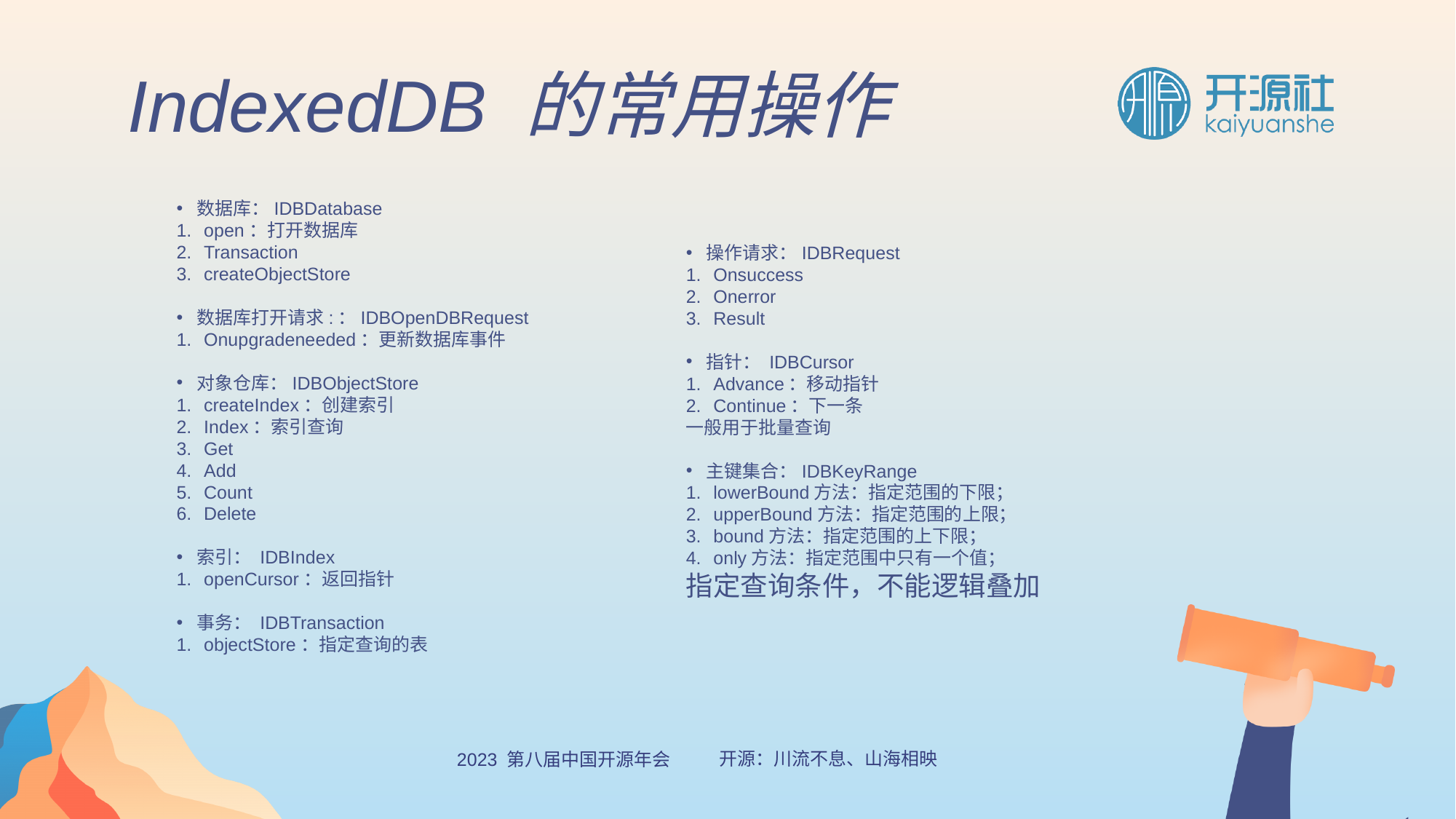

IndexedDB 的常用操作
数据库：IDBDatabase
open：打开数据库
Transaction
createObjectStore

数据库打开请求:：IDBOpenDBRequest
Onupgradeneeded：更新数据库事件

对象仓库：IDBObjectStore
createIndex：创建索引
Index：索引查询
Get
Add
Count
Delete

索引： IDBIndex
openCursor：返回指针

事务： IDBTransaction
objectStore：指定查询的表

操作请求：IDBRequest
Onsuccess
Onerror
Result

指针： IDBCursor
Advance：移动指针
Continue：下一条
一般用于批量查询

主键集合：IDBKeyRange
lowerBound方法：指定范围的下限；
upperBound方法：指定范围的上限；
bound方法：指定范围的上下限；
only方法：指定范围中只有一个值；
指定查询条件，不能逻辑叠加